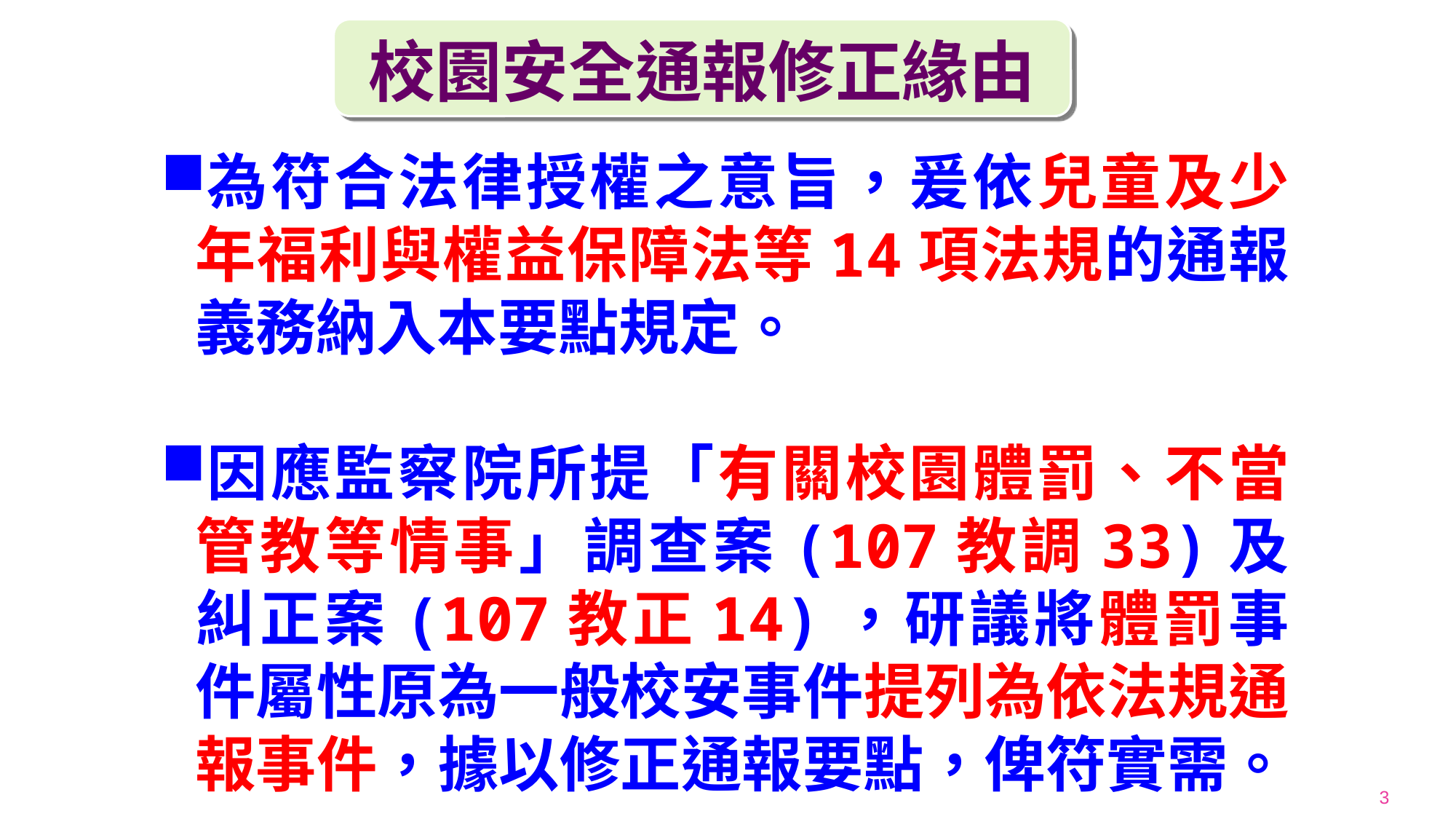

校園安全通報修正緣由

為符合法律授權之意旨，爰依兒童及少年福利與權益保障法等14項法規的通報義務納入本要點規定。

因應監察院所提「有關校園體罰、不當管教等情事」調查案(107教調33)及糾正案(107教正14)，研議將體罰事件屬性原為一般校安事件提列為依法規通報事件，據以修正通報要點，俾符實需。
3